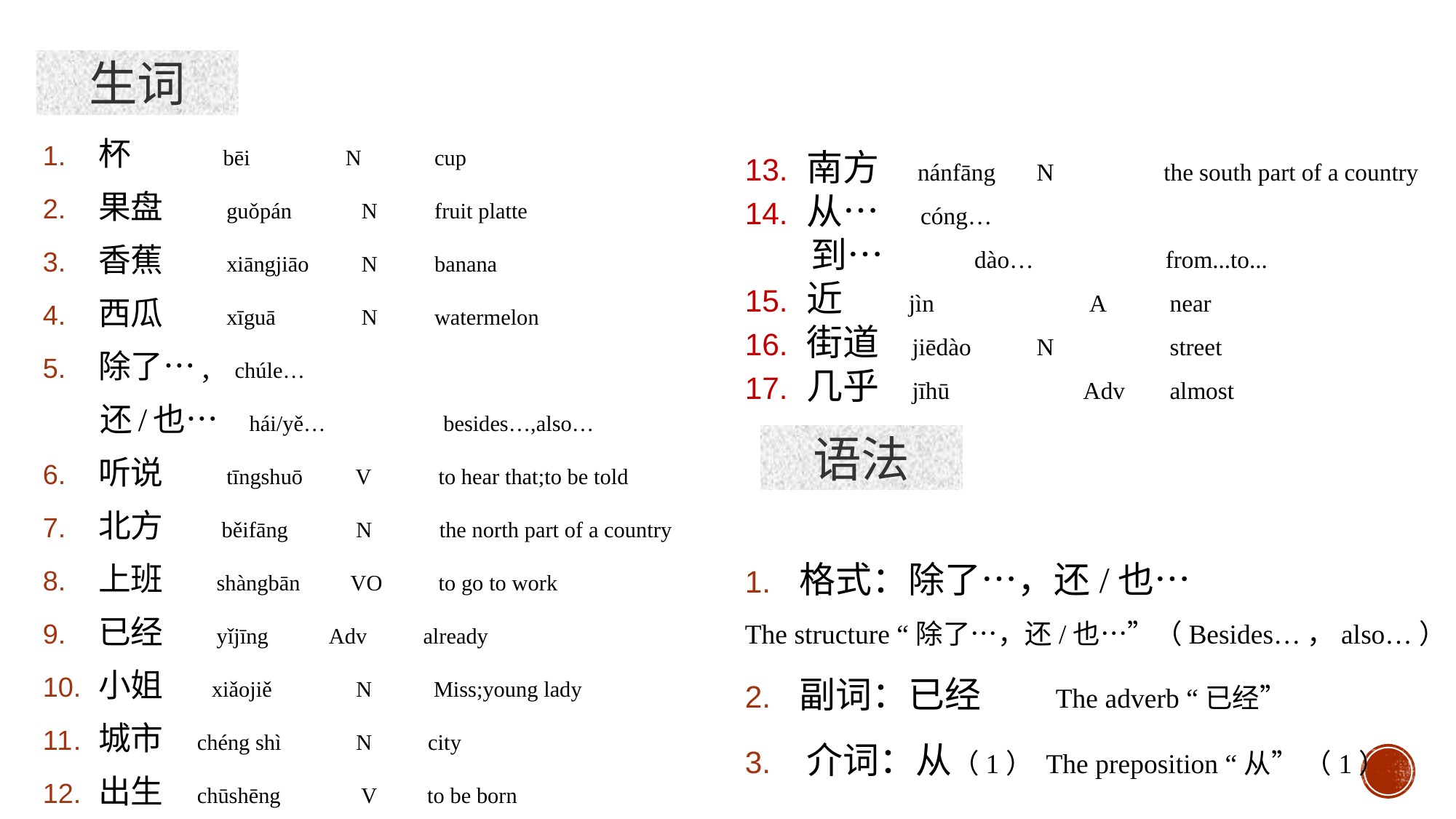

生词
杯                 bēi                 N 	cup
果盘            guǒpán	  N 	fruit platte
香蕉            xiāngjiāo	  N 	banana
西瓜            xīguā	  N	watermelon
除了…,   chúle…
       还/也…    hái/yě…                     besides…,also…
听说            tīngshuō	 V            to hear that;to be told
北方           běifāng	 N            the north part of a country
上班          shàngbān	VO          to go to work
已经          yǐjīng           Adv          already
小姐         xiǎojiě	 N           Miss;young lady
城市      chéng shì	 N          city
出生      chūshēng	  V         to be born

南方      nánfāng	  N 	     the south part of a country
从…    cóng…
       到…	 dào…                      from...to...
近           jìn	           A 	      near
街道     jiēdào	  N 	      street
几乎     jīhū	          Adv 	      almost
语法
格式：除了…，还/也…
The structure “除了…，还/也…”（Besides…，also…）
副词：已经        The adverb “已经”
介词：从（1） The preposition “从” （1）